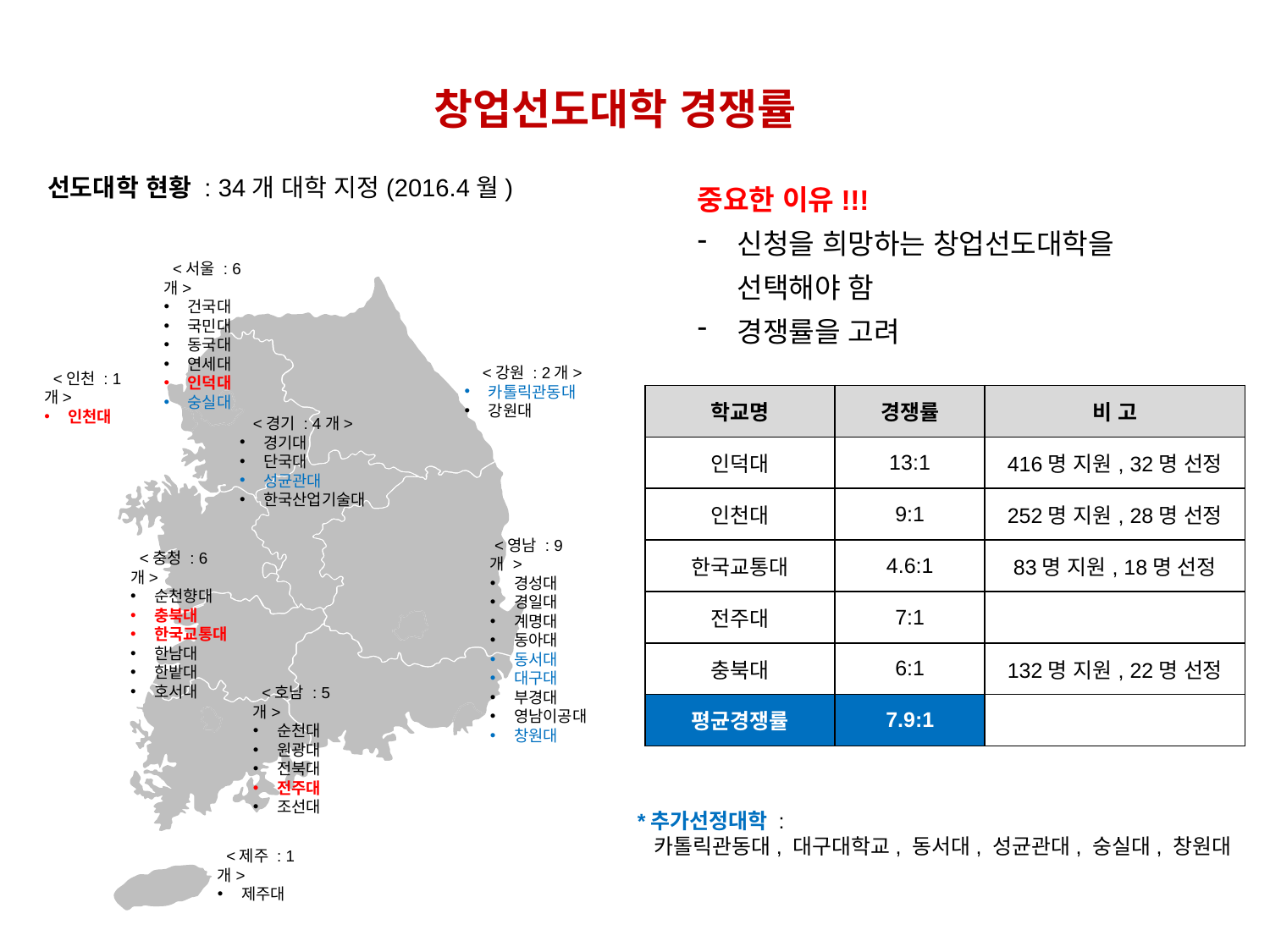

창업선도대학 경쟁률
선도대학 현황 : 34개 대학 지정(2016.4월)
중요한 이유!!!
신청을 희망하는 창업선도대학을 선택해야 함
경쟁률을 고려
  <서울 : 6개>
건국대
국민대
동국대
연세대
인덕대
숭실대

    <강원 : 2개>
카톨릭관동대
강원대
  <인천 : 1개>
인천대
   <경기 : 4개>
경기대
단국대
성균관대
한국산업기술대
 <영남 : 9개 >
경성대
경일대
계명대
동아대
동서대
대구대
부경대
영남이공대
창원대
  <충청 : 6개>
순천향대
충북대
한국교통대
한남대
한밭대
호서대
  <호남 : 5개>
순천대
원광대
전북대
전주대
조선대
  <제주 : 1개>
제주대
| 학교명 | 경쟁률 | 비 고 |
| --- | --- | --- |
| 인덕대 | 13:1 | 416명 지원, 32명 선정 |
| 인천대 | 9:1 | 252명 지원, 28명 선정 |
| 한국교통대 | 4.6:1 | 83명 지원, 18명 선정 |
| 전주대 | 7:1 |  |
| 충북대 | 6:1 | 132명 지원, 22명 선정 |
| 평균경쟁률 | 7.9:1 |  |
*추가선정대학 :
  카톨릭관동대, 대구대학교, 동서대, 성균관대, 숭실대, 창원대